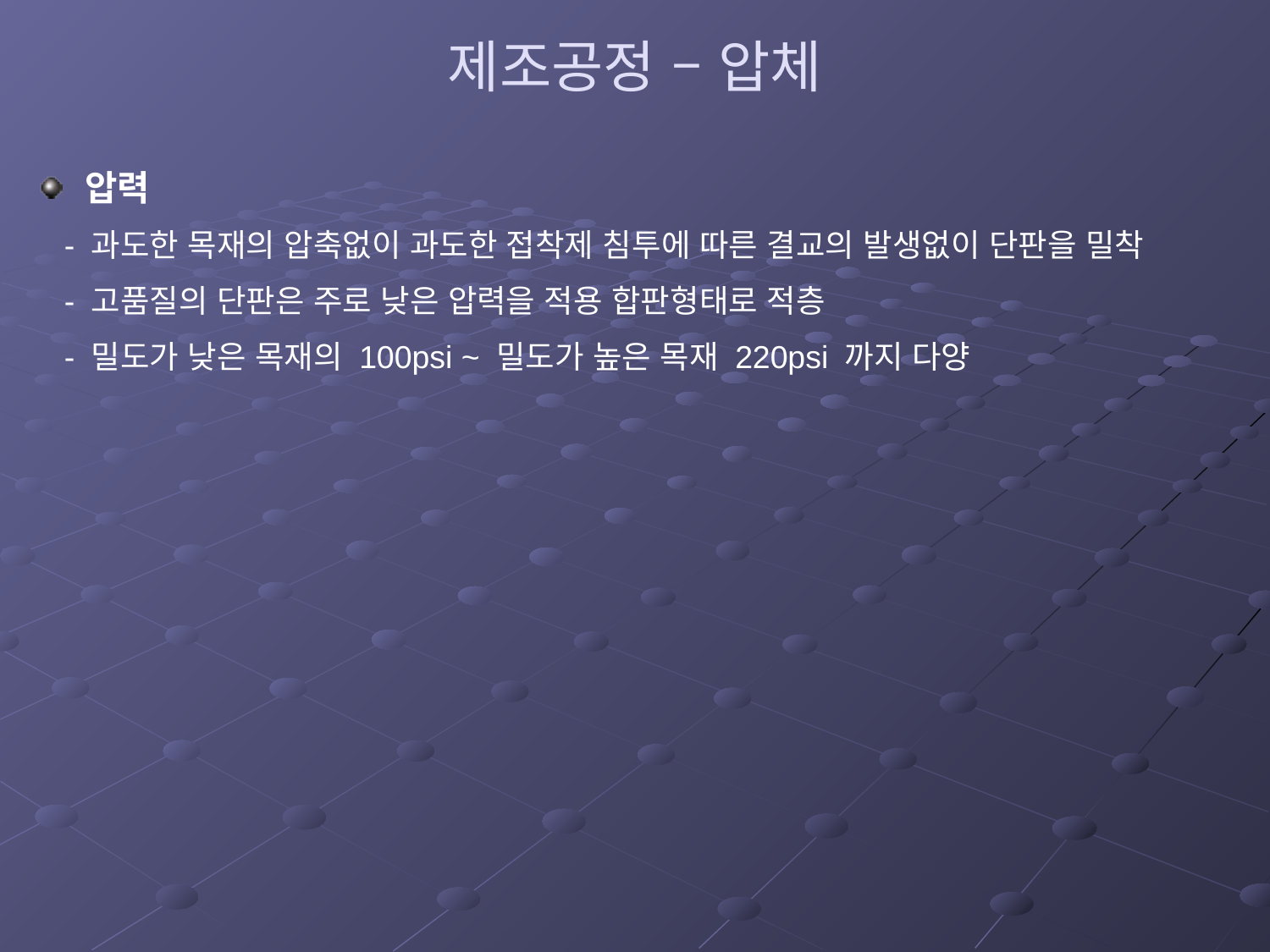

# 제조공정 – 압체
압력
   - 과도한 목재의 압축없이 과도한 접착제 침투에 따른 결교의 발생없이 단판을 밀착
   - 고품질의 단판은 주로 낮은 압력을 적용 합판형태로 적층
   - 밀도가 낮은 목재의 100psi ~ 밀도가 높은 목재 220psi 까지 다양